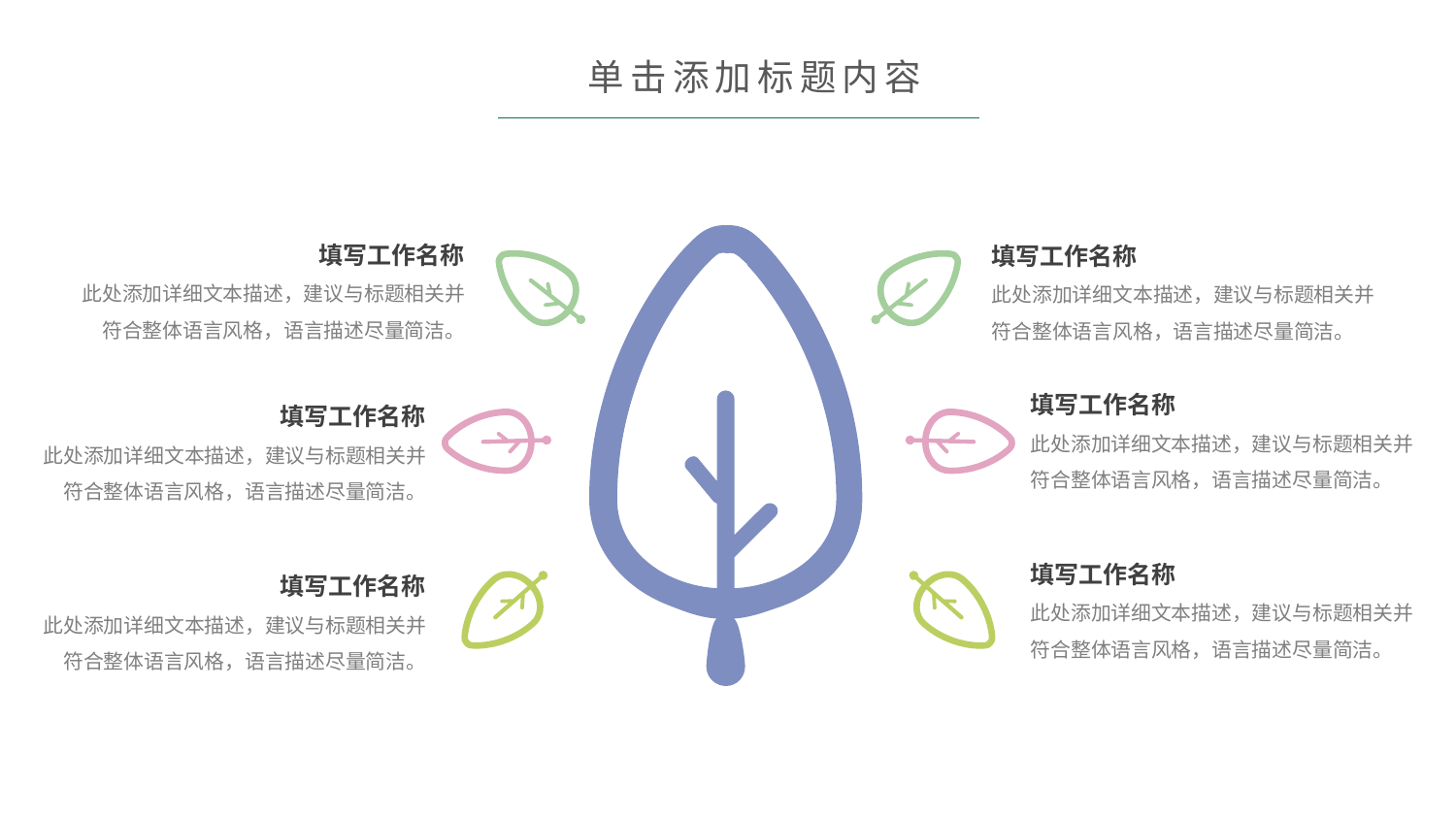

单击添加标题内容

填写工作名称
此处添加详细文本描述，建议与标题相关并符合整体语言风格，语言描述尽量简洁。
填写工作名称
此处添加详细文本描述，建议与标题相关并符合整体语言风格，语言描述尽量简洁。

填写工作名称
此处添加详细文本描述，建议与标题相关并符合整体语言风格，语言描述尽量简洁。
填写工作名称
此处添加详细文本描述，建议与标题相关并符合整体语言风格，语言描述尽量简洁。

填写工作名称
此处添加详细文本描述，建议与标题相关并符合整体语言风格，语言描述尽量简洁。
填写工作名称
此处添加详细文本描述，建议与标题相关并符合整体语言风格，语言描述尽量简洁。